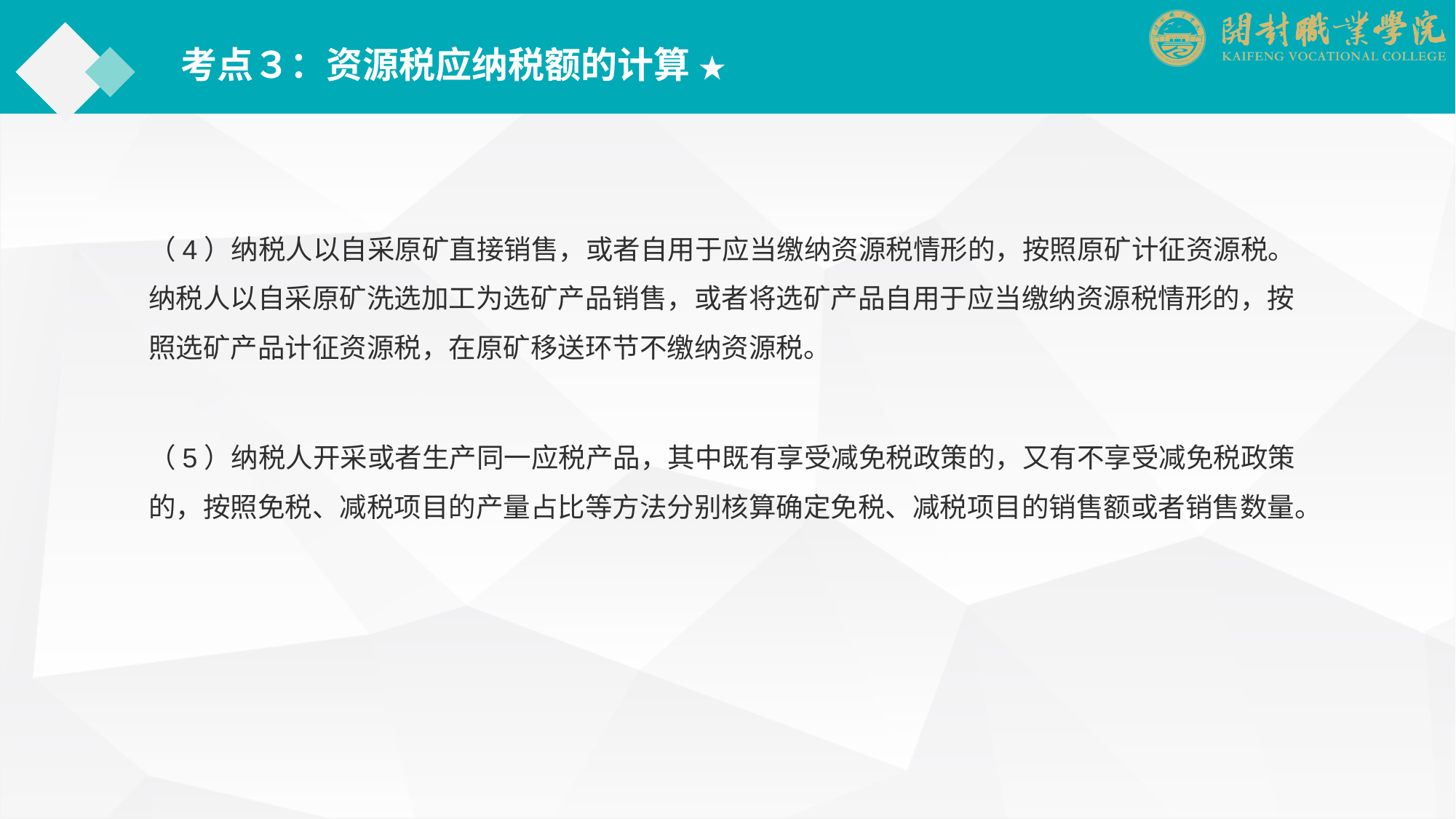

考点３：资源税应纳税额的计算 ★
（4）纳税人以自采原矿直接销售，或者自用于应当缴纳资源税情形的，按照原矿计征资源税。
纳税人以自采原矿洗选加工为选矿产品销售，或者将选矿产品自用于应当缴纳资源税情形的，按照选矿产品计征资源税，在原矿移送环节不缴纳资源税。
（5）纳税人开采或者生产同一应税产品，其中既有享受减免税政策的，又有不享受减免税政策的，按照免税、减税项目的产量占比等方法分别核算确定免税、减税项目的销售额或者销售数量。